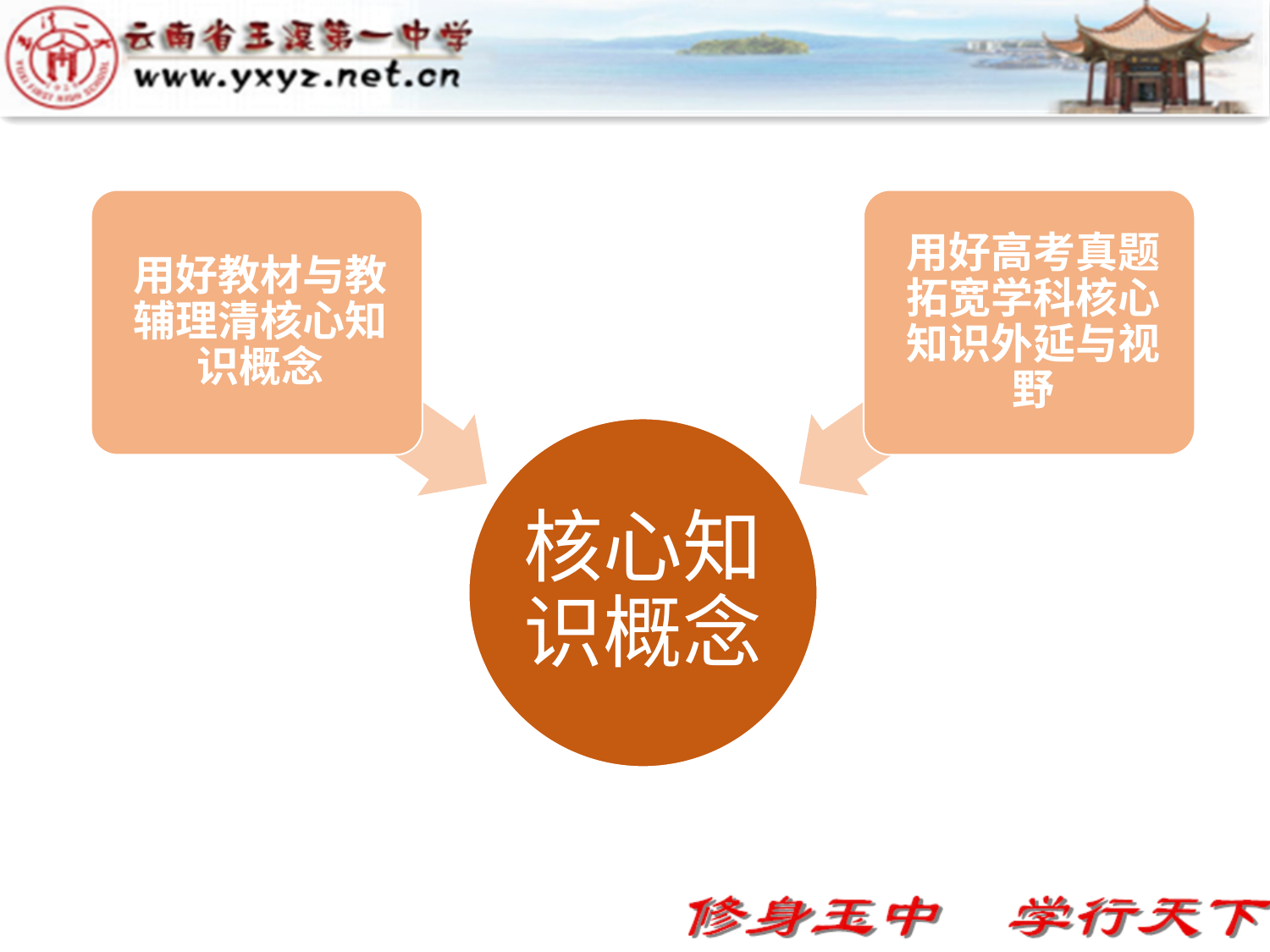

核心知识概念
用好教材与教辅理清核心知识概念
用好高考真题拓宽学科核心知识外延与视野